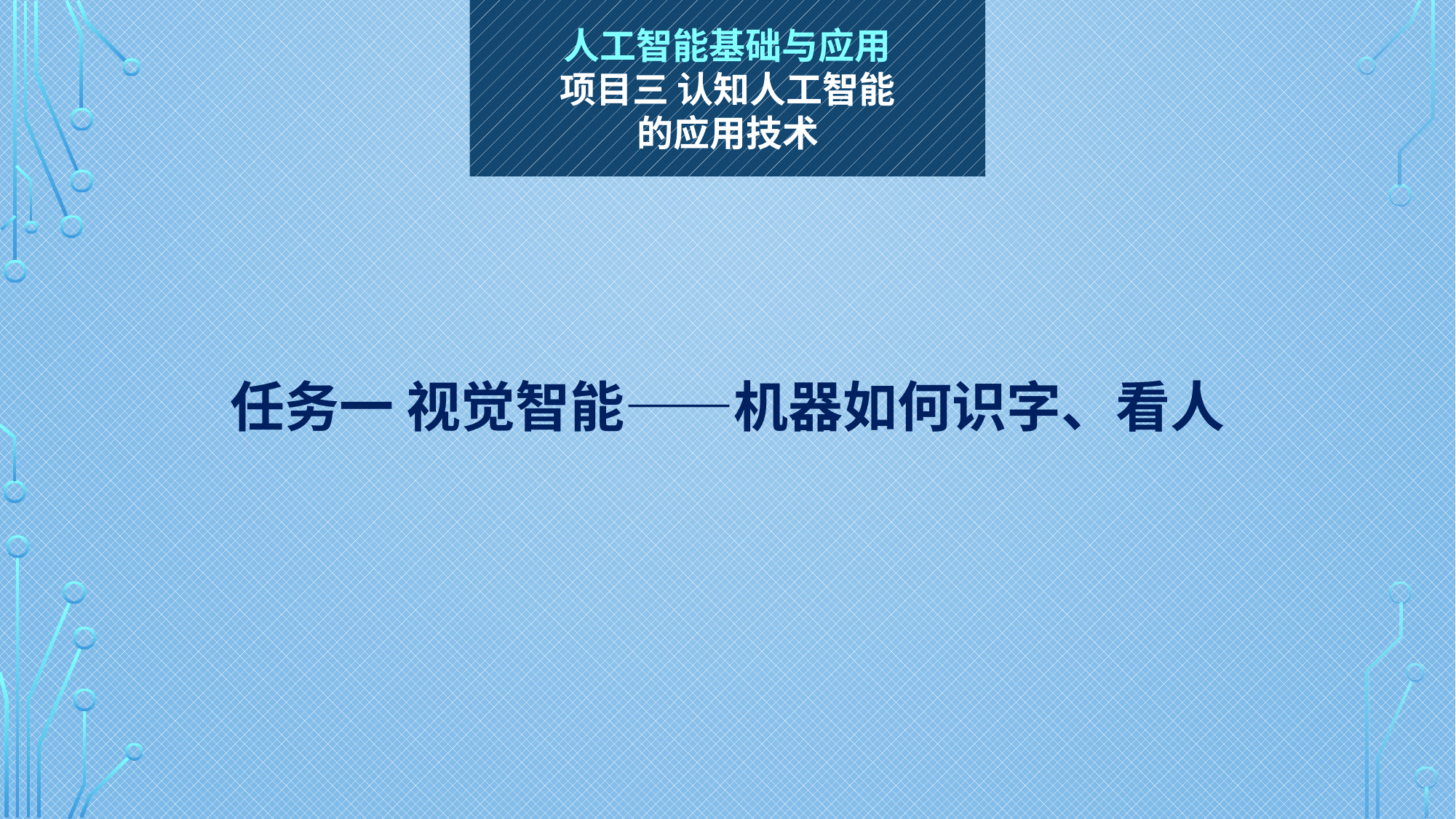

人工智能基础与应用
项目三 认知人工智能
的应用技术
# 任务一 视觉智能——机器如何识字、看人